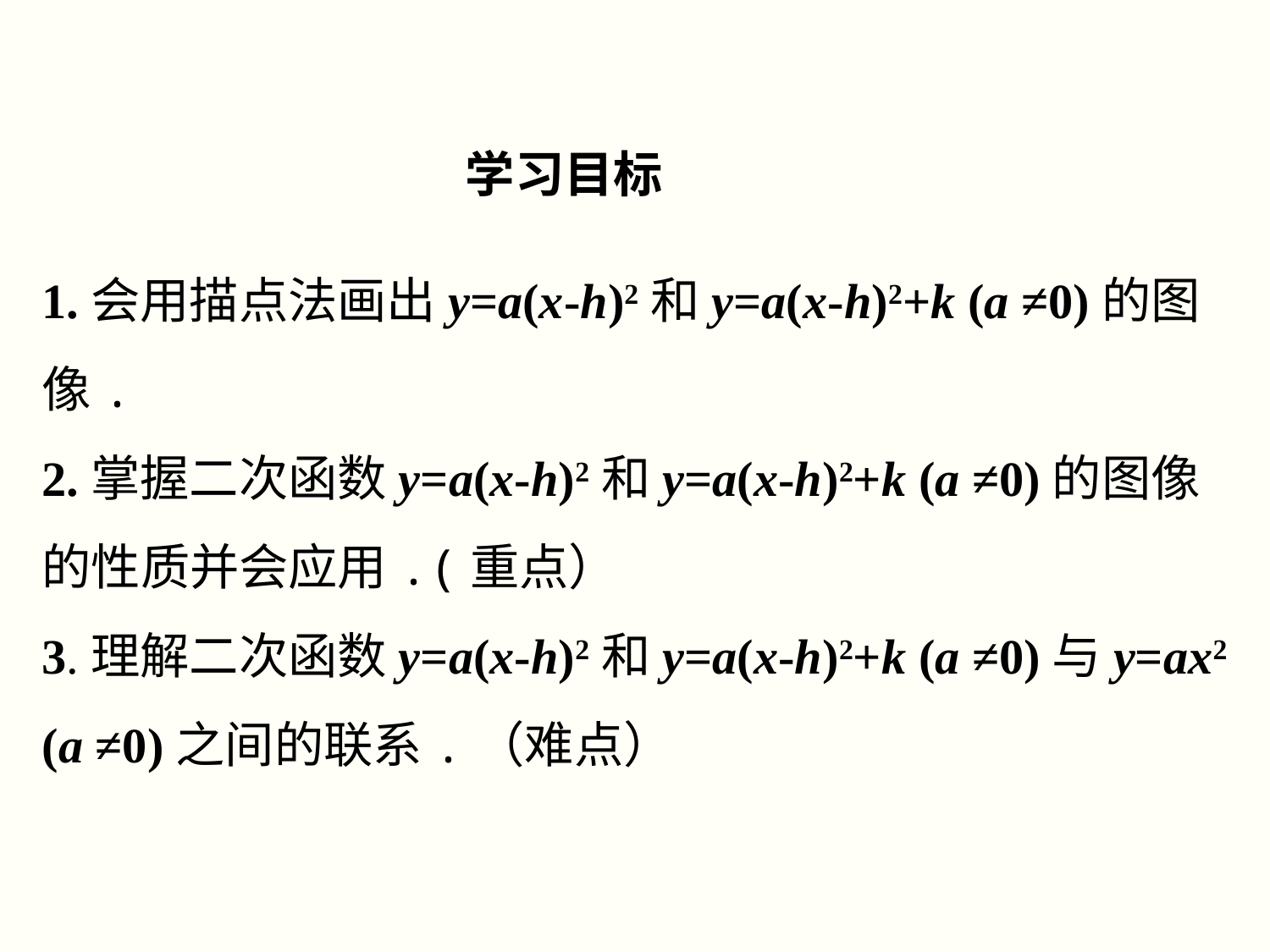

学习目标
1.会用描点法画出y=a(x-h)2和y=a(x-h)2+k (a ≠0)的图像.
2.掌握二次函数y=a(x-h)2和y=a(x-h)2+k (a ≠0)的图像的性质并会应用.(重点）
3.理解二次函数y=a(x-h)2和y=a(x-h)2+k (a ≠0)与y=ax2 (a ≠0)之间的联系.（难点）